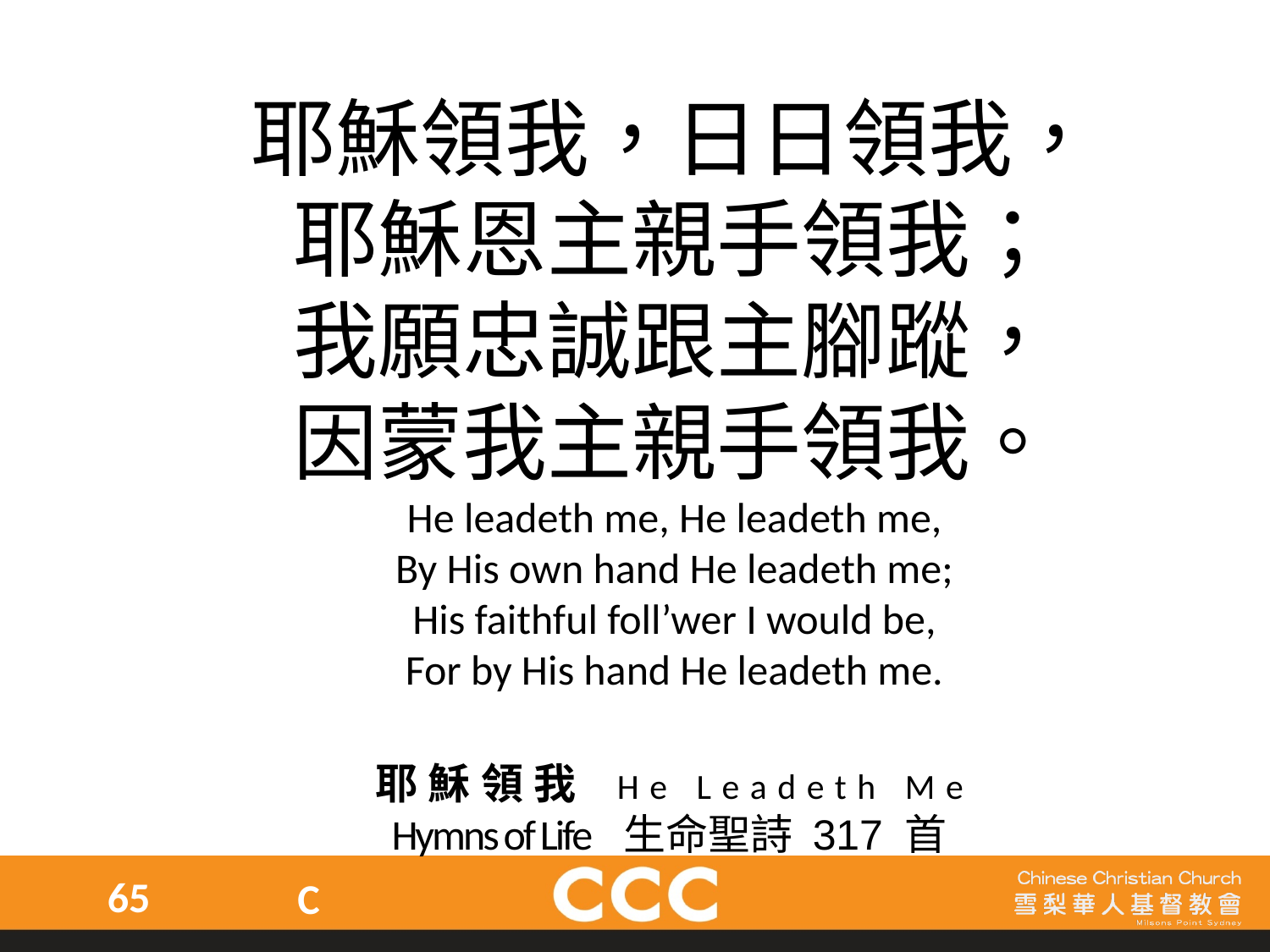

耶穌領我，日日領我，
耶穌恩主親手領我；
我願忠誠跟主腳蹤，
因蒙我主親手領我。
He leadeth me, He leadeth me,
By His own hand He leadeth me;
His faithful foll’wer I would be,
For by His hand He leadeth me.
耶穌領我 He Leadeth Me
Hymns of Life   生命聖詩 317 首
65
C